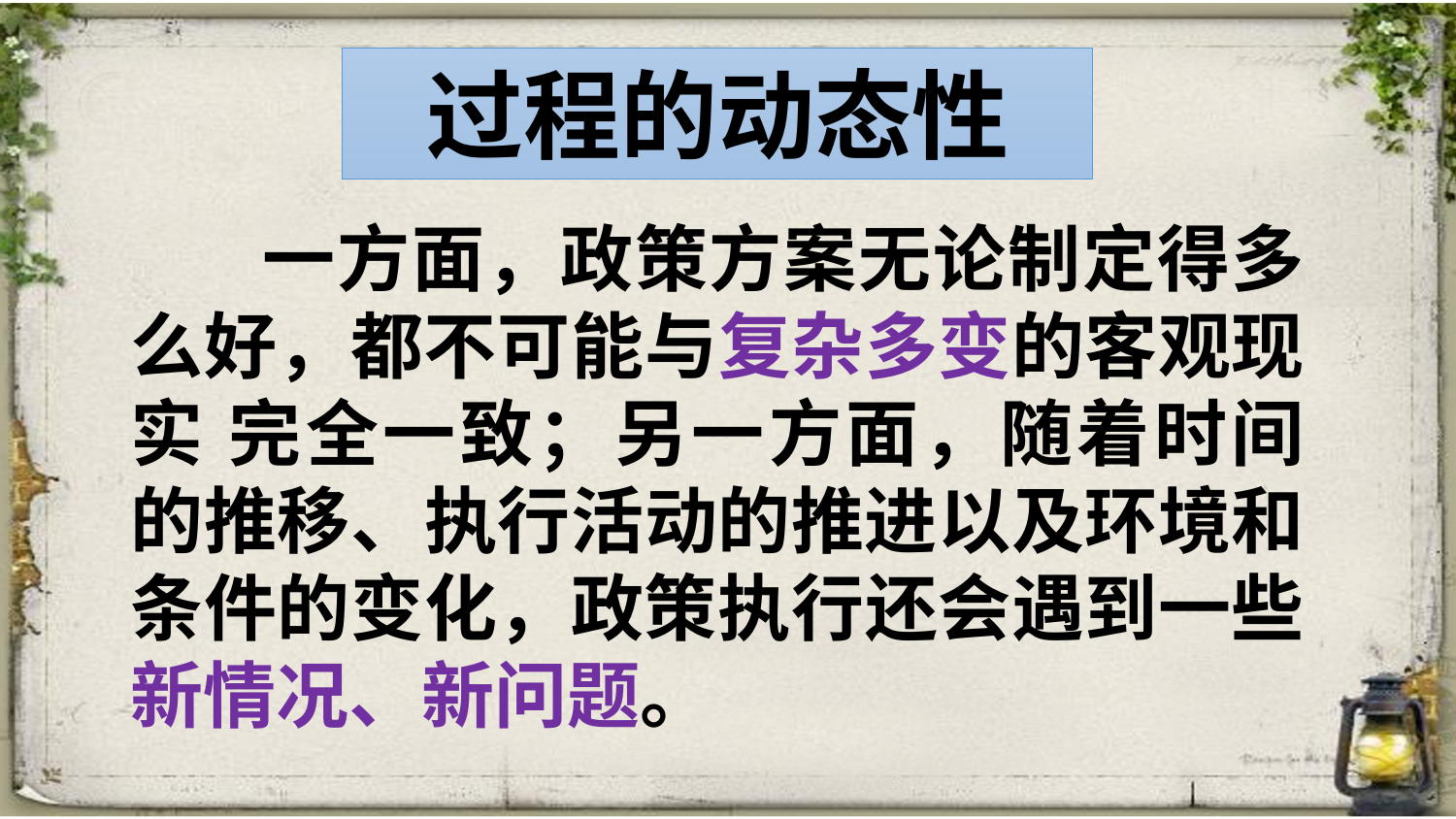

过程的动态性
       一方面，政策方案无论制定得多么好，都不可能与复杂多变的客观现实 完全一致；另一方面，随着时间的推移、执行活动的推进以及环境和条件的变化，政策执行还会遇到一些新情况、新问题。